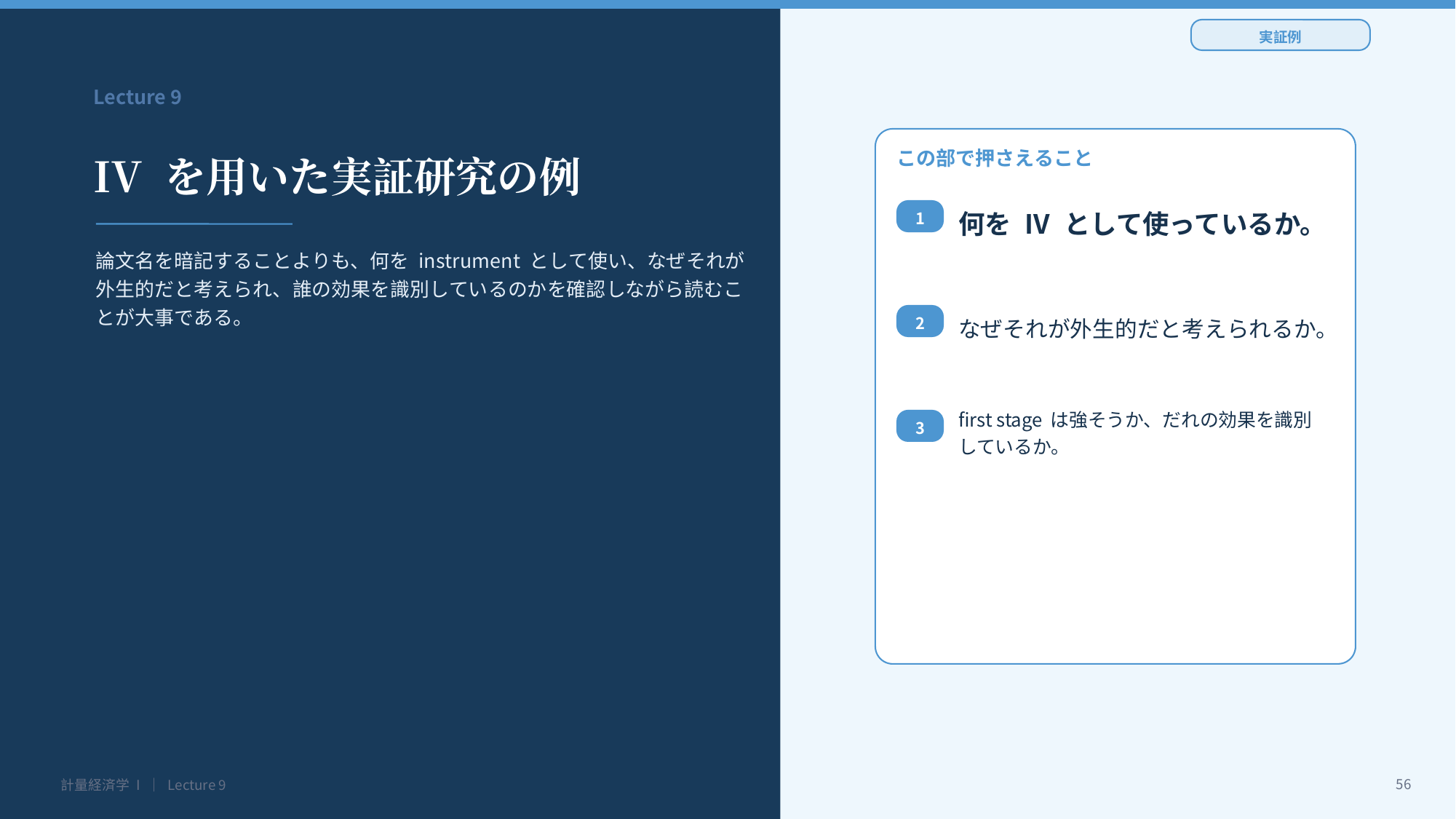

実証例
Lecture 9

IV を用いた実証研究の例
この部で押さえること
何を IV として使っているか。

1

論文名を暗記することよりも、何を instrument として使い、なぜそれが外生的だと考えられ、誰の効果を識別しているのかを確認しながら読むことが大事である。
なぜそれが外生的だと考えられるか。

2
first stage は強そうか、だれの効果を識別しているか。

3
56
計量経済学 I ｜ Lecture 9